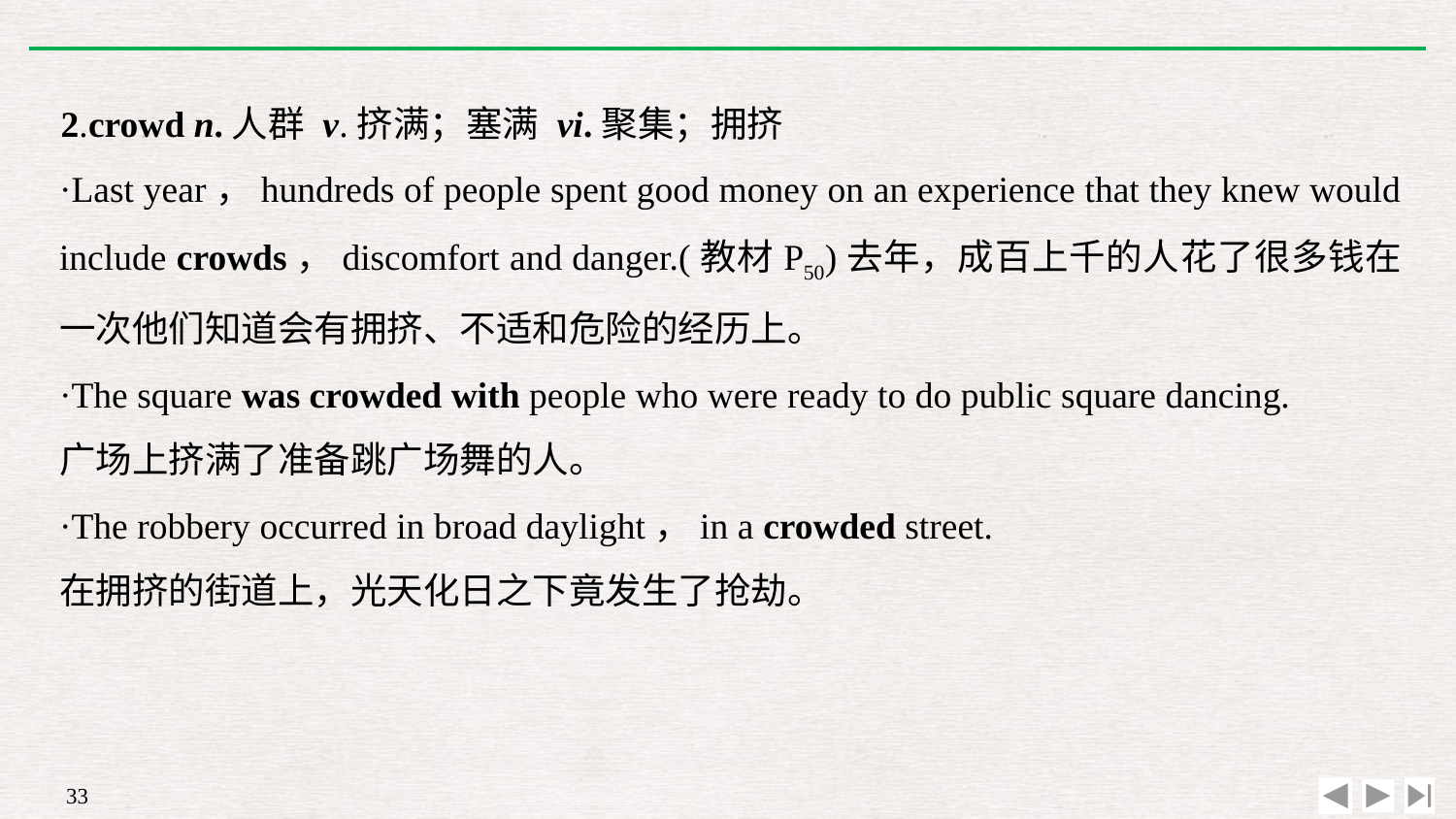

2.crowd n.人群 v.挤满；塞满 vi.聚集；拥挤
·Last year，hundreds of people spent good money on an experience that they knew would include crowds，discomfort and danger.(教材P50)去年，成百上千的人花了很多钱在一次他们知道会有拥挤、不适和危险的经历上。
·The square was crowded with people who were ready to do public square dancing.
广场上挤满了准备跳广场舞的人。
·The robbery occurred in broad daylight，in a crowded street.
在拥挤的街道上，光天化日之下竟发生了抢劫。